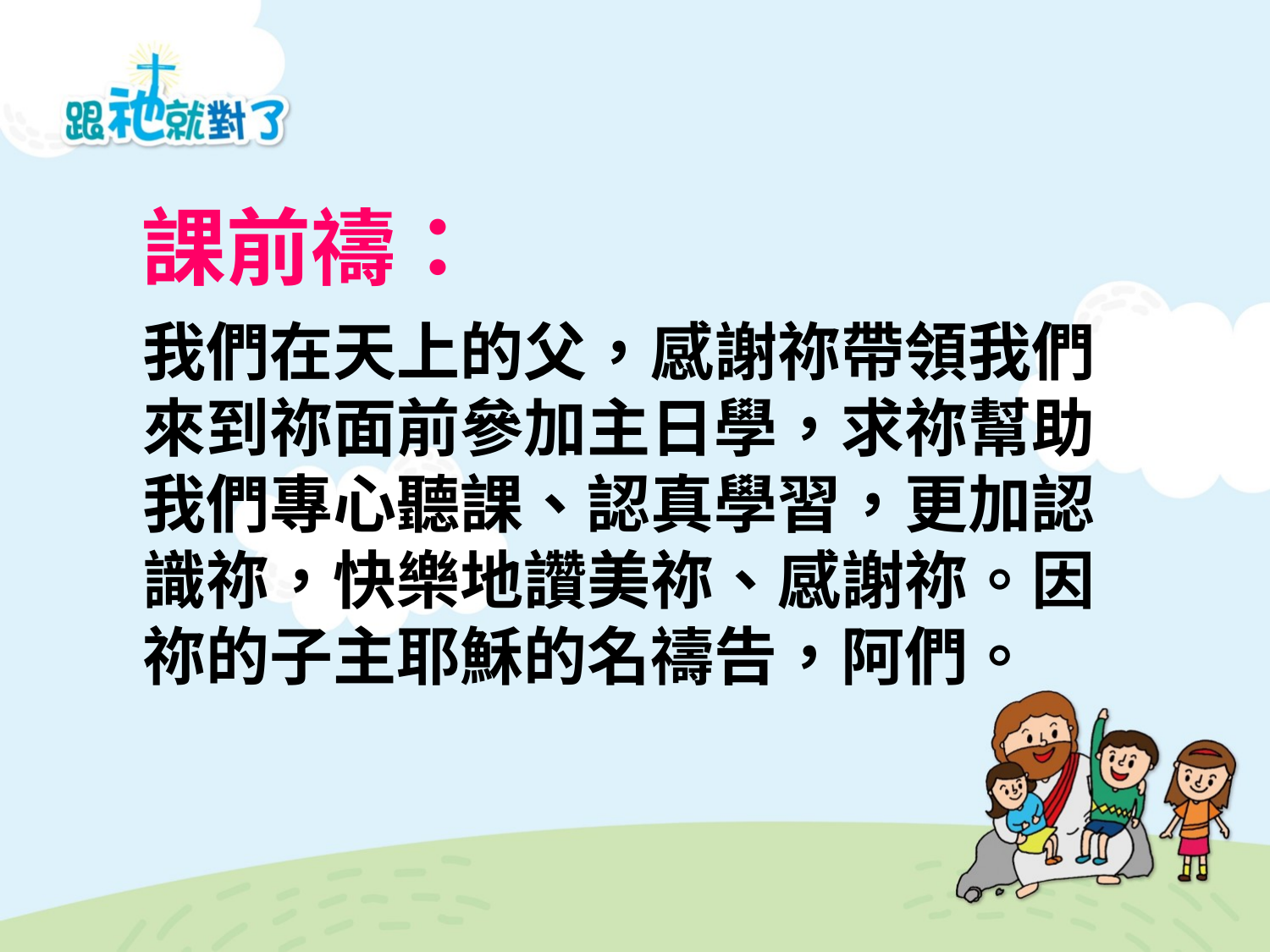

課前禱：
我們在天上的父，感謝祢帶領我們來到祢面前參加主日學，求祢幫助我們專心聽課、認真學習，更加認識祢，快樂地讚美祢、感謝祢。因祢的子主耶穌的名禱告，阿們。